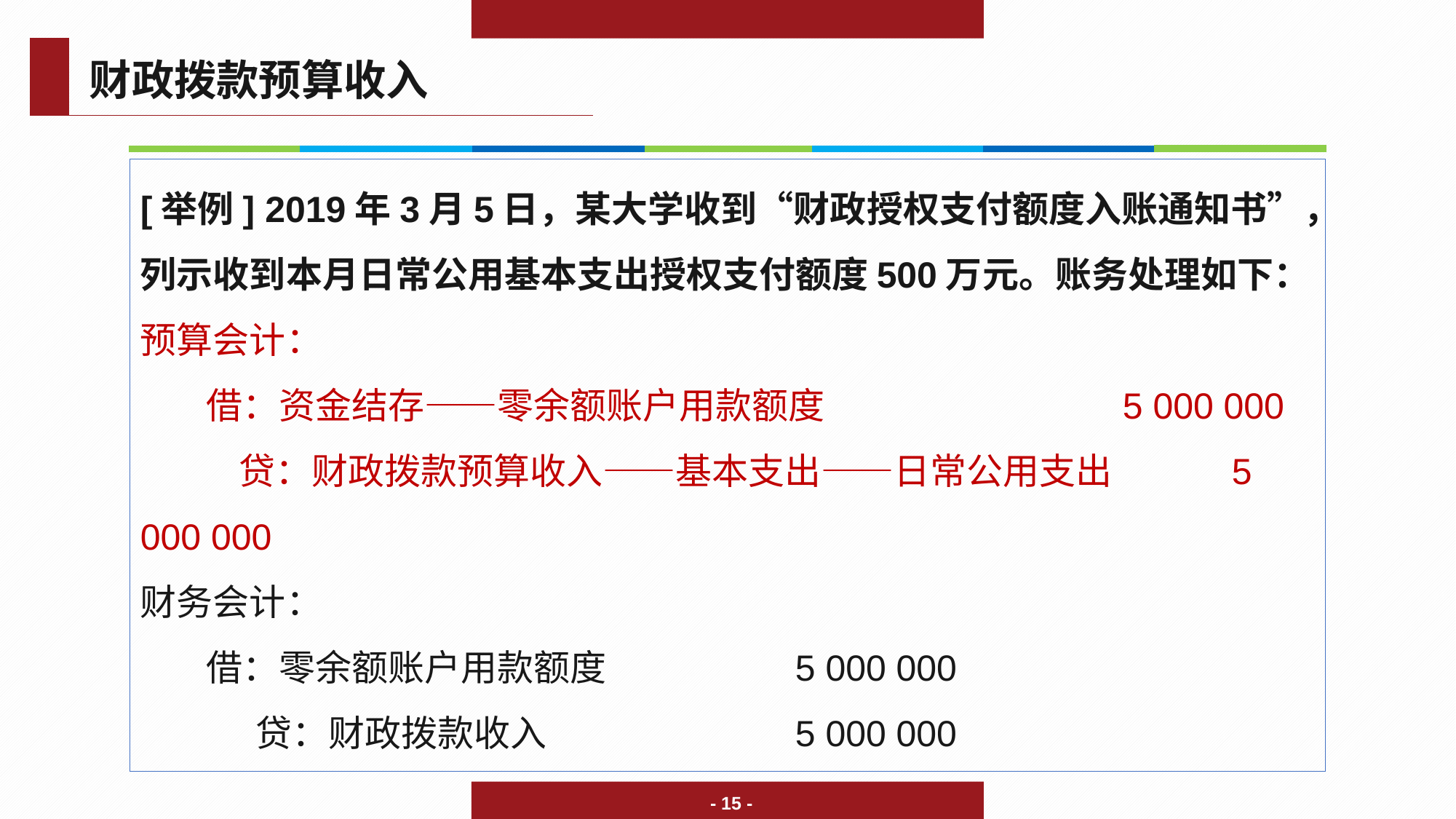

财政拨款预算收入

[举例] 2019年3月5日，某大学收到“财政授权支付额度入账通知书”，列示收到本月日常公用基本支出授权支付额度500万元。账务处理如下：
预算会计：
       借：资金结存——零余额账户用款额度			5 000 000
           贷：财政拨款预算收入——基本支出——日常公用支出   	5 000 000
财务会计：
       借：零余额账户用款额度		5 000 000
             贷：财政拨款收入			5 000 000

- 15 -